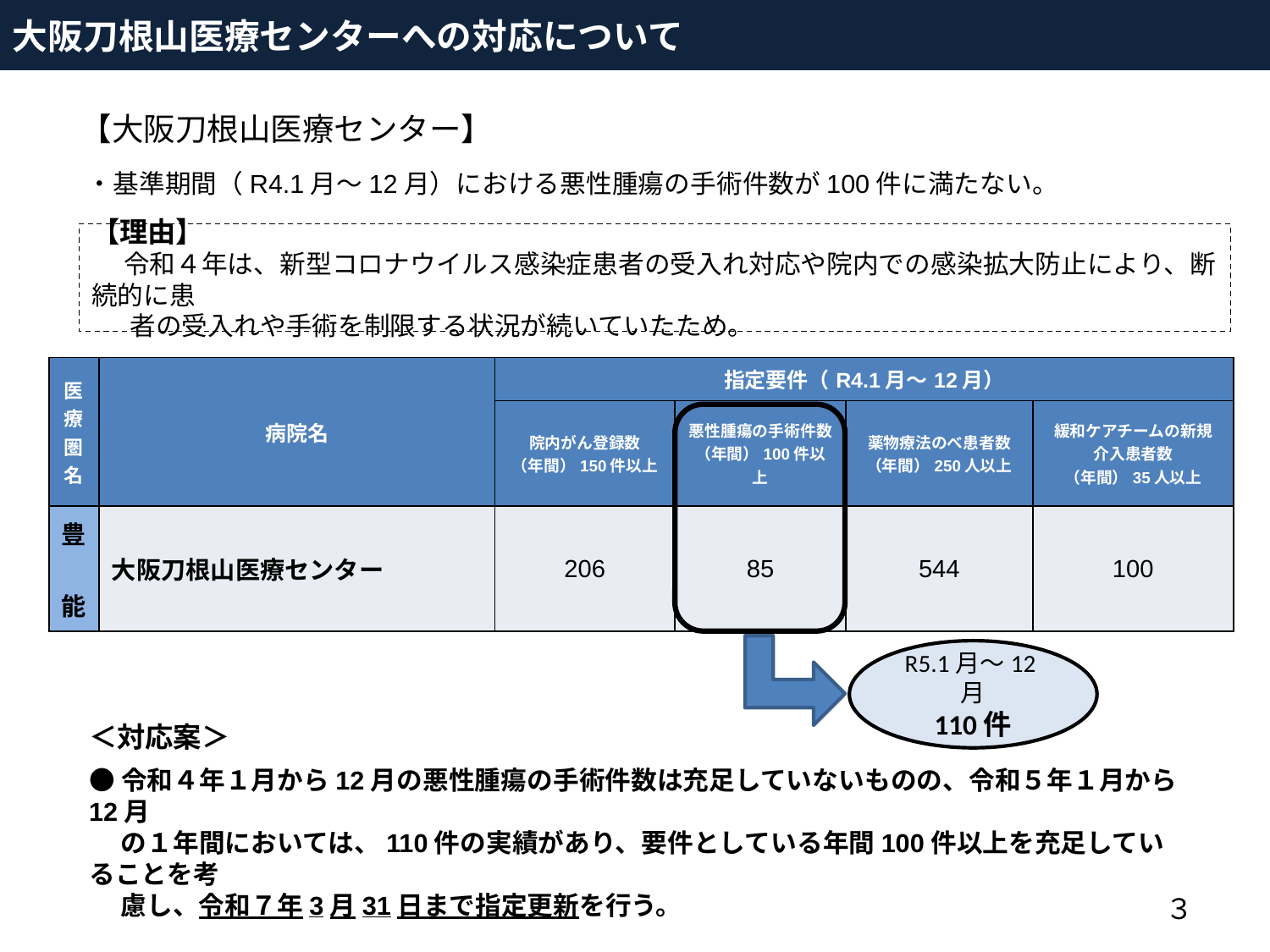

大阪刀根山医療センターへの対応について
【大阪刀根山医療センター】
・基準期間（R4.1月～12月）における悪性腫瘍の手術件数が100件に満たない。
【理由】
 　令和４年は、新型コロナウイルス感染症患者の受入れ対応や院内での感染拡大防止により、断続的に患
 　者の受入れや手術を制限する状況が続いていたため。
| 医療圏名 | 病院名 | 指定要件（R4.1月～12月） |  |  |  |
| --- | --- | --- | --- | --- | --- |
|  |  | 院内がん登録数 （年間）150件以上 | 悪性腫瘍の手術件数 （年間）100件以上 | 薬物療法のべ患者数 （年間）250人以上 | 緩和ケアチームの新規 介入患者数 （年間）35人以上 |
| 豊　能 | 大阪刀根山医療センター | 206 | 85 | 544 | 100 |

R5.1月～12月
110件
＜対応案＞
●令和４年１月から12月の悪性腫瘍の手術件数は充足していないものの、令和５年１月から12月
　 の１年間においては、110件の実績があり、要件としている年間100件以上を充足していることを考
　 慮し、令和７年3月31日まで指定更新を行う。

３